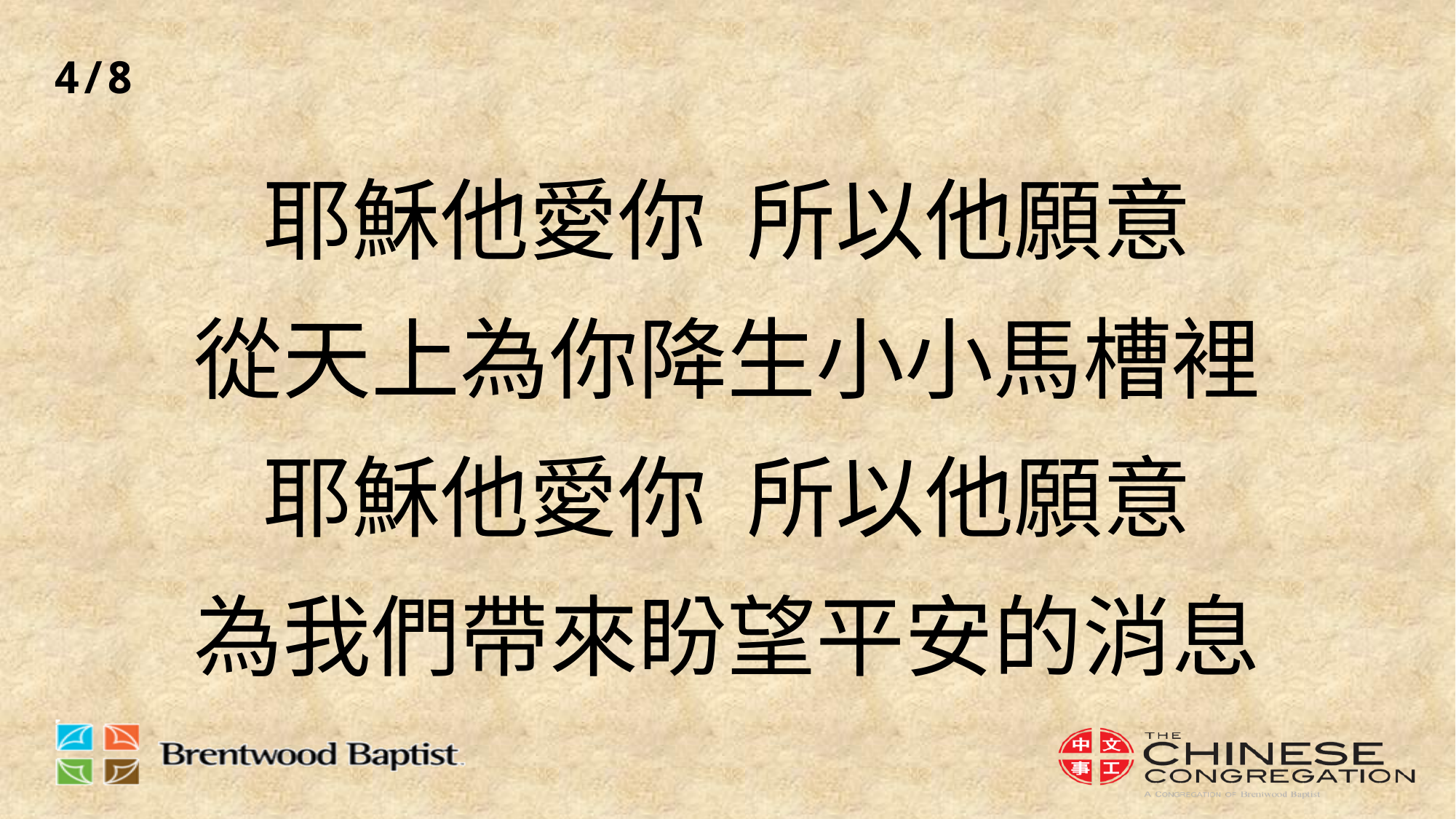

4/8
# 耶穌他愛你  所以他願意 從天上為你降生小小馬槽裡 耶穌他愛你  所以他願意 為我們帶來盼望平安的消息